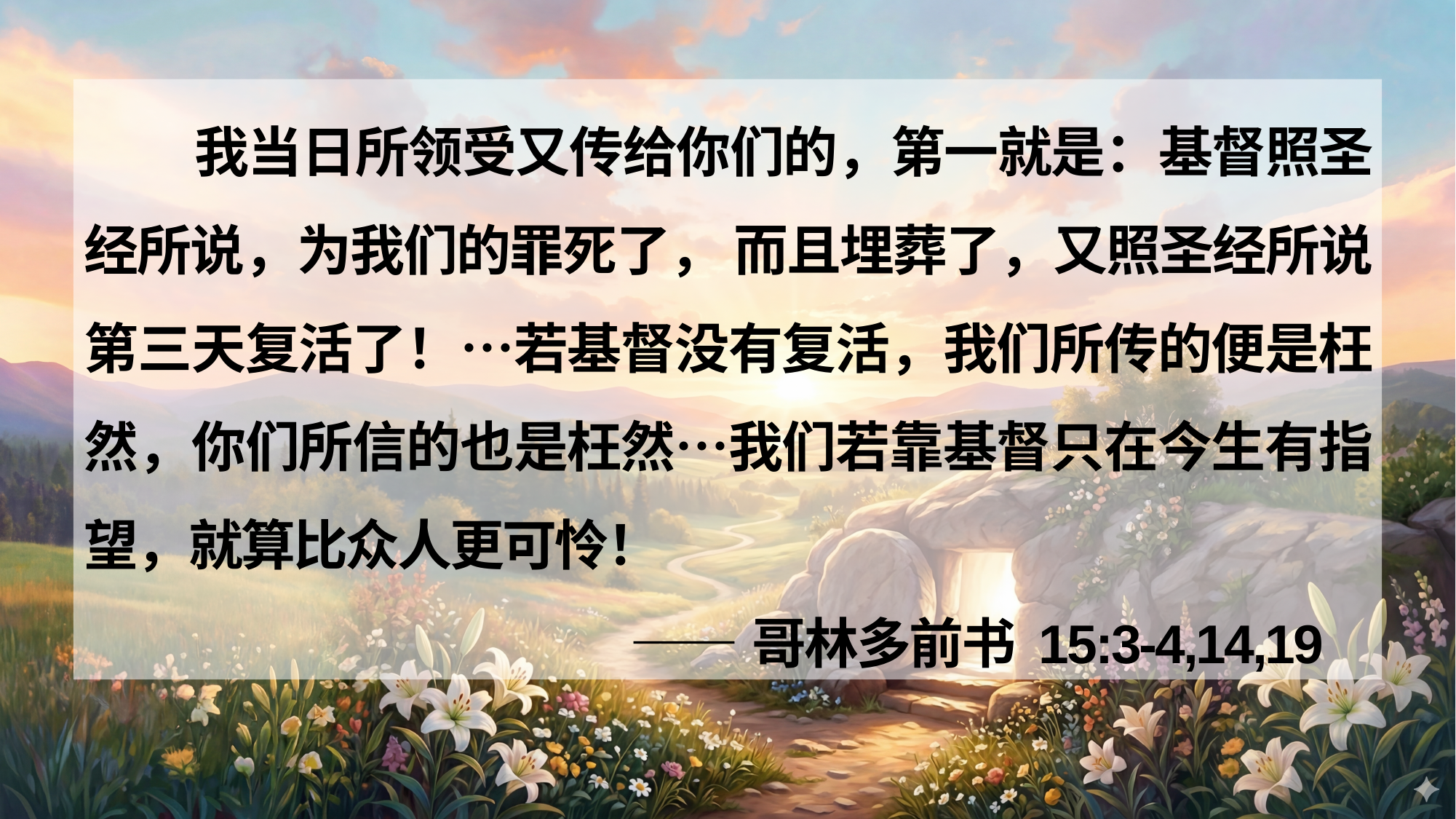

我当日所领受又传给你们的，第一就是：基督照圣经所说，为我们的罪死了， 而且埋葬了，又照圣经所说第三天复活了！…若基督没有复活，我们所传的便是枉然，你们所信的也是枉然…我们若靠基督只在今生有指望，就算比众人更可怜！
					——哥林多前书 15:3-4,14,19